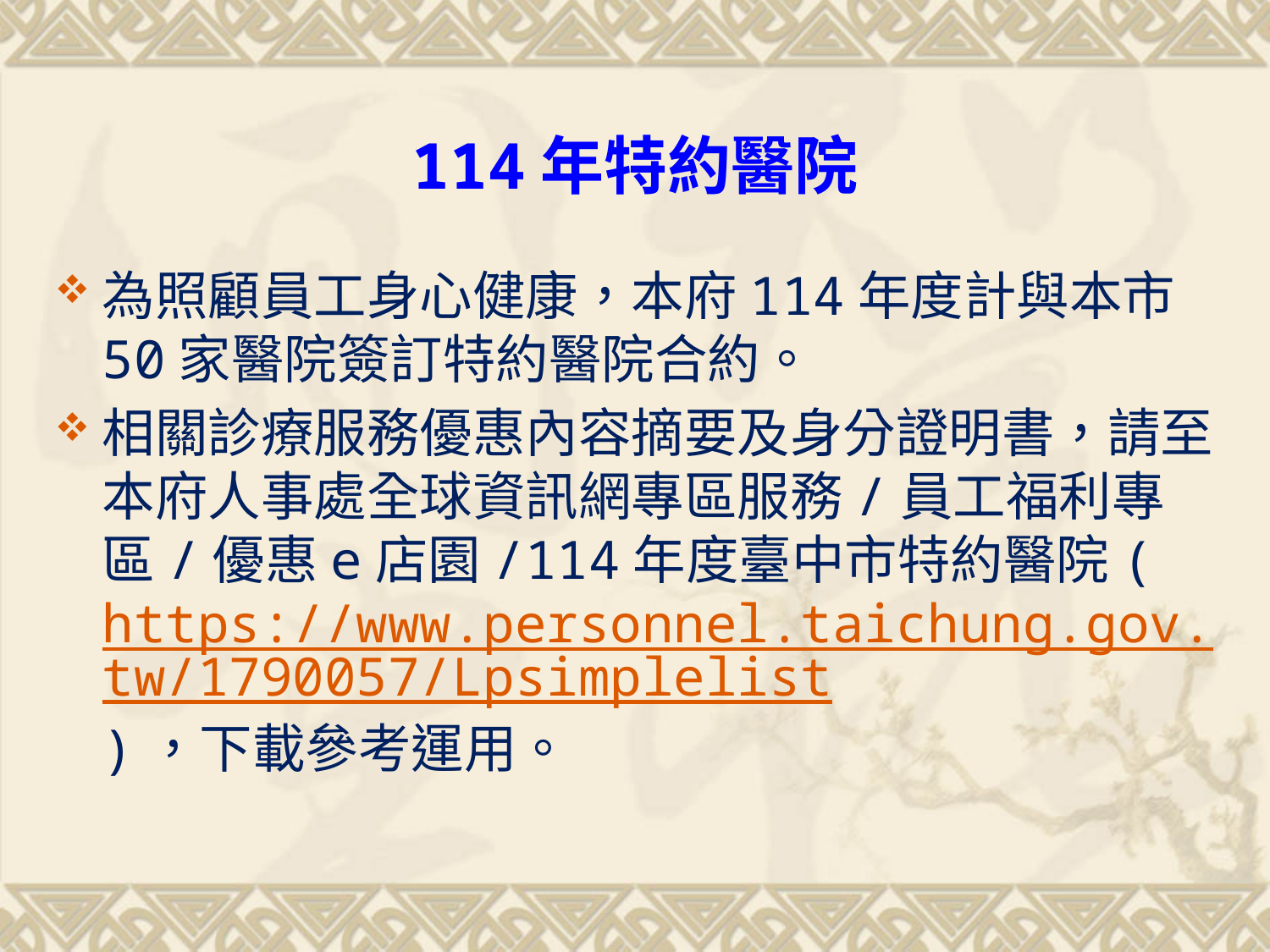

114年特約醫院
為照顧員工身心健康，本府114年度計與本市50家醫院簽訂特約醫院合約。
相關診療服務優惠內容摘要及身分證明書，請至本府人事處全球資訊網專區服務/員工福利專區/優惠e店園/114年度臺中市特約醫院(https://www.personnel.taichung.gov.tw/1790057/Lpsimplelist)，下載參考運用。